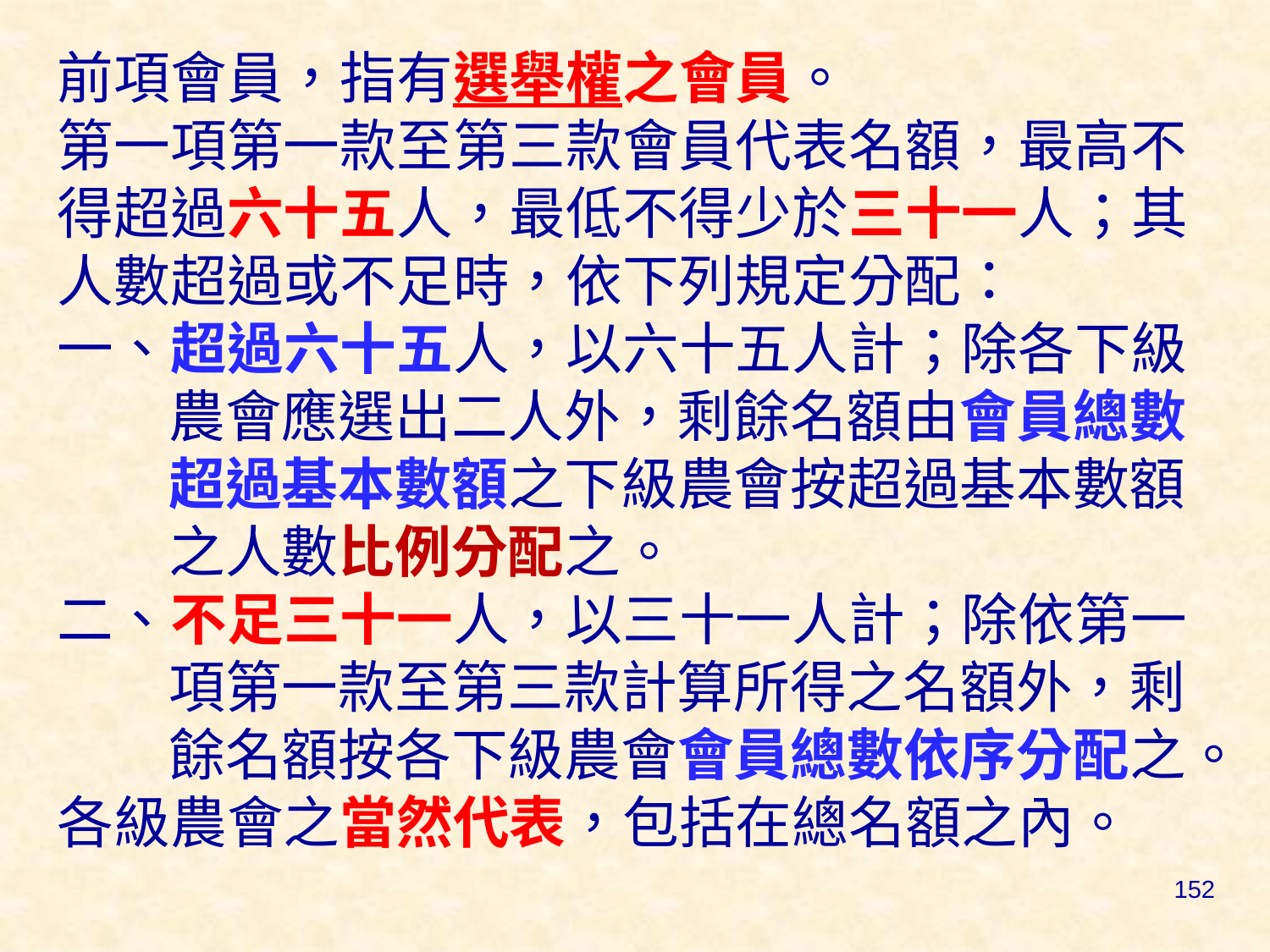

前項會員，指有選舉權之會員。
第一項第一款至第三款會員代表名額，最高不得超過六十五人，最低不得少於三十一人；其人數超過或不足時，依下列規定分配：
一、超過六十五人，以六十五人計；除各下級農會應選出二人外，剩餘名額由會員總數超過基本數額之下級農會按超過基本數額之人數比例分配之。
二、不足三十一人，以三十一人計；除依第一項第一款至第三款計算所得之名額外，剩餘名額按各下級農會會員總數依序分配之。
各級農會之當然代表，包括在總名額之內。
152